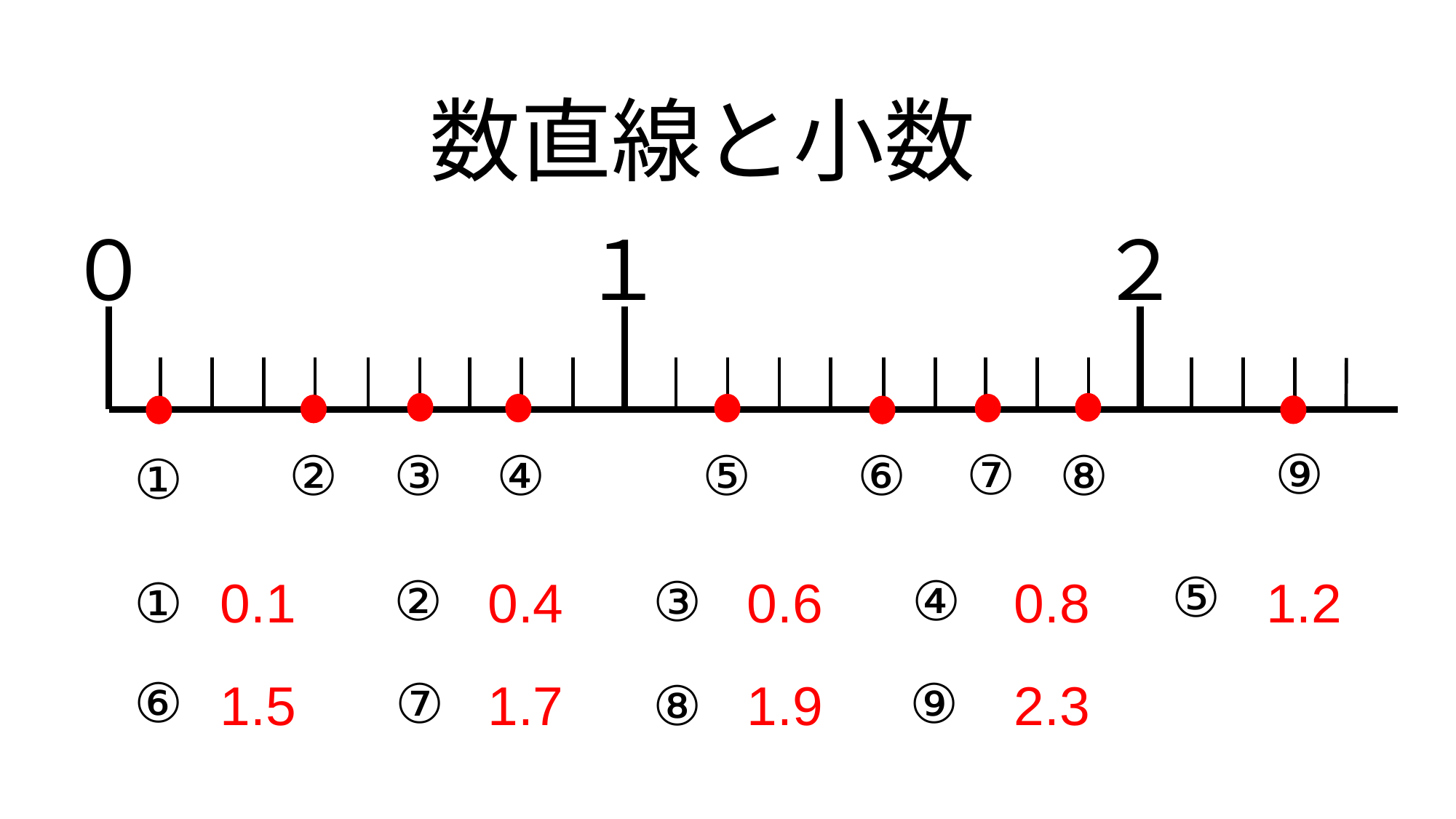

数直線と小数
０
１
２

⑨
⑦
⑥
⑤
④
③
⑧
②
①
⑤
②
④
③
①
0.1
0.4
0.6
0.8
1.2
⑥
⑨
⑦
1.5
1.7
⑧
1.9
2.3